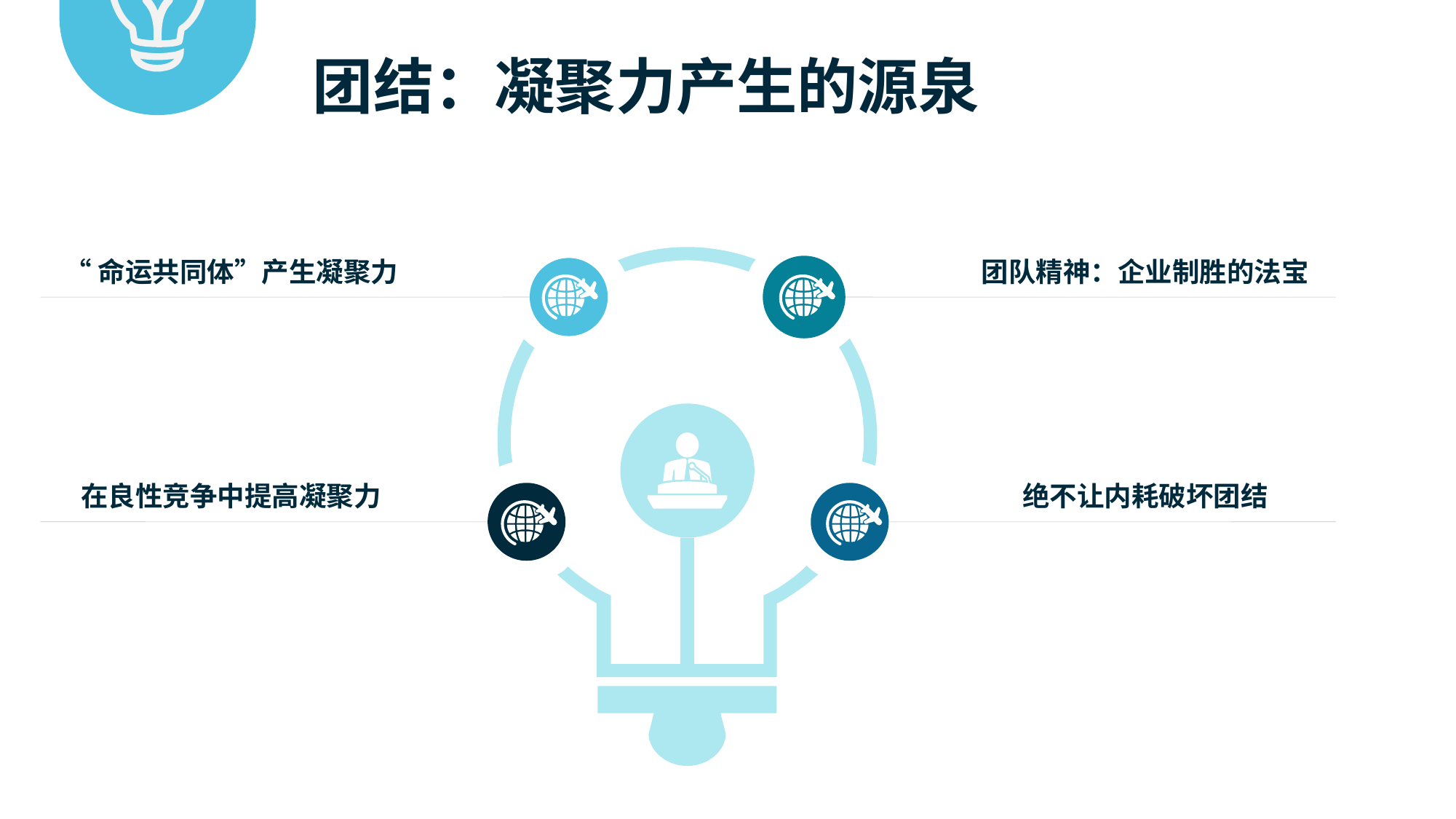

团结：凝聚力产生的源泉
“命运共同体”产生凝聚力
团队精神：企业制胜的法宝

在良性竞争中提高凝聚力
绝不让内耗破坏团结